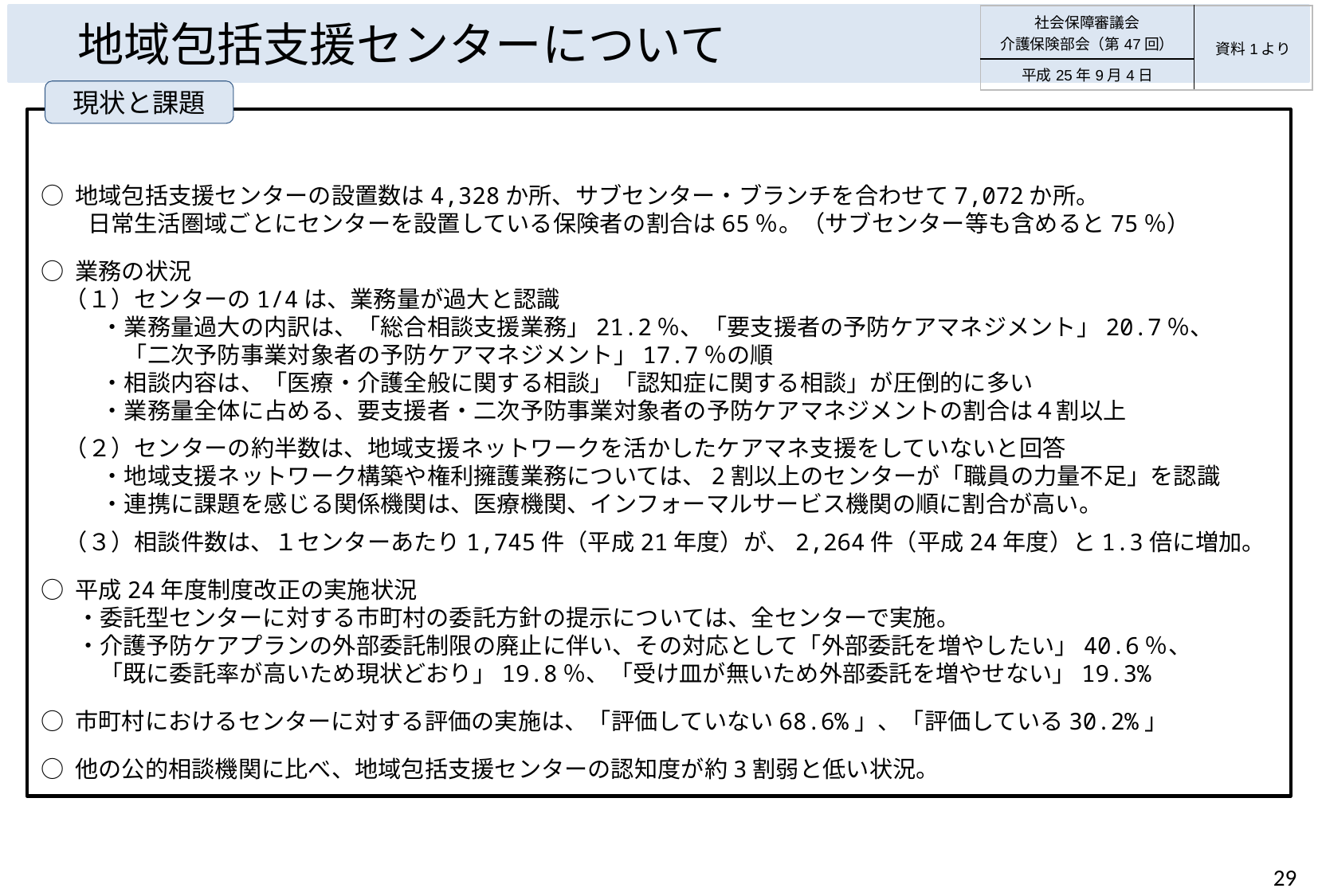

地域包括支援センターについて
| 社会保障審議会 介護保険部会（第47回） | 資料1より |
| --- | --- |
| 平成25年9月4日 |  |
現状と課題
○ 地域包括支援センターの設置数は4,328か所、サブセンター・ブランチを合わせて7,072か所。
　　日常生活圏域ごとにセンターを設置している保険者の割合は65％。（サブセンター等も含めると75％）
○ 業務の状況
　（１）センターの1/4は、業務量が過大と認識
・業務量過大の内訳は、「総合相談支援業務」21.2％、「要支援者の予防ケアマネジメント」20.7％、
　「二次予防事業対象者の予防ケアマネジメント」17.7％の順
・相談内容は、「医療・介護全般に関する相談」「認知症に関する相談」が圧倒的に多い
・業務量全体に占める、要支援者・二次予防事業対象者の予防ケアマネジメントの割合は４割以上
　（２）センターの約半数は、地域支援ネットワークを活かしたケアマネ支援をしていないと回答
・地域支援ネットワーク構築や権利擁護業務については、2割以上のセンターが「職員の力量不足」を認識
・連携に課題を感じる関係機関は、医療機関、インフォーマルサービス機関の順に割合が高い。
　（３）相談件数は、１センターあたり1,745件（平成21年度）が、2,264件（平成24年度）と1.3倍に増加。
○ 平成24年度制度改正の実施状況
・委託型センターに対する市町村の委託方針の提示については、全センターで実施。
・介護予防ケアプランの外部委託制限の廃止に伴い、その対応として「外部委託を増やしたい」40.6％、
　「既に委託率が高いため現状どおり」19.8％、「受け皿が無いため外部委託を増やせない」19.3%
○ 市町村におけるセンターに対する評価の実施は、「評価していない68.6%」、「評価している30.2%」
○ 他の公的相談機関に比べ、地域包括支援センターの認知度が約3割弱と低い状況。
29